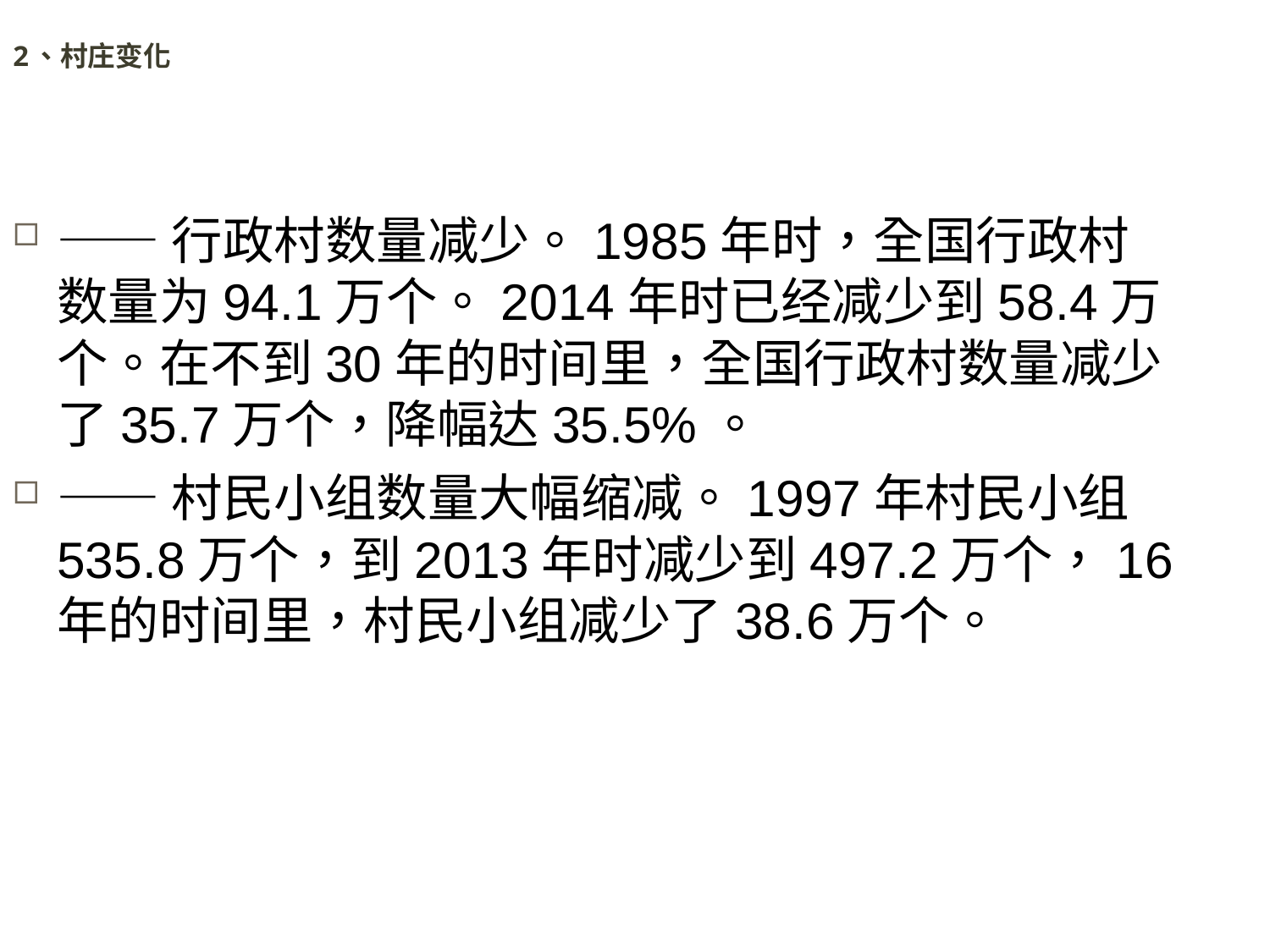

2、村庄变化
——行政村数量减少。1985年时，全国行政村数量为94.1万个。2014年时已经减少到58.4万个。在不到30年的时间里，全国行政村数量减少了35.7万个，降幅达35.5%。
——村民小组数量大幅缩减。1997年村民小组535.8万个，到2013年时减少到497.2万个，16年的时间里，村民小组减少了38.6万个。